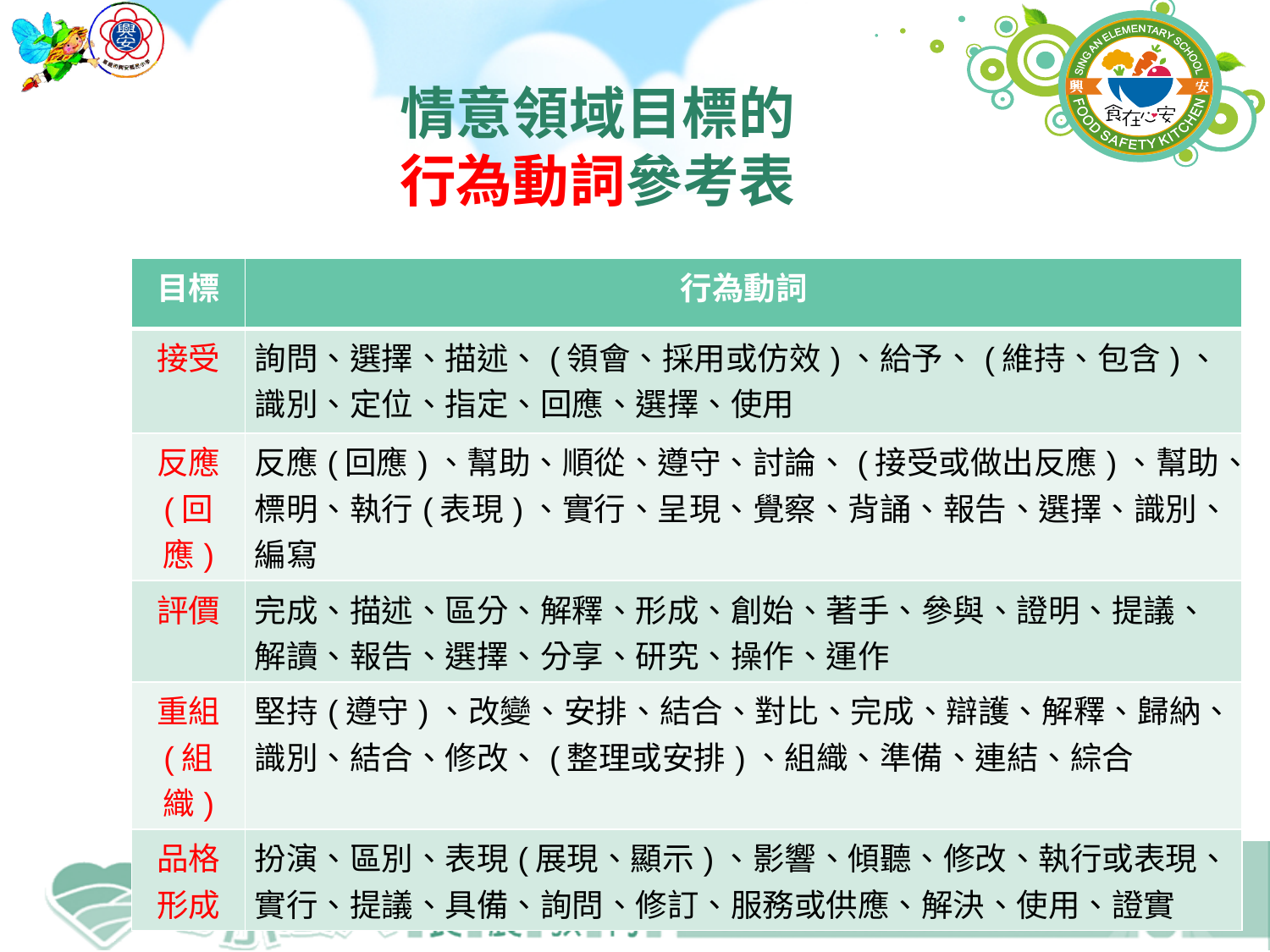

# 情意領域目標的 行為動詞參考表
| 目標 | 行為動詞 |
| --- | --- |
| 接受 | 詢問、選擇、描述、(領會、採用或仿效)、給予、(維持、包含)、識別、定位、指定、回應、選擇、使用 |
| 反應 (回應) | 反應(回應)、幫助、順從、遵守、討論、(接受或做出反應)、幫助、標明、執行(表現)、實行、呈現、覺察、背誦、報告、選擇、識別、編寫 |
| 評價 | 完成、描述、區分、解釋、形成、創始、著手、參與、證明、提議、解讀、報告、選擇、分享、研究、操作、運作 |
| 重組 (組織) | 堅持(遵守)、改變、安排、結合、對比、完成、辯護、解釋、歸納、識別、結合、修改、(整理或安排)、組織、準備、連結、綜合 |
| 品格形成 | 扮演、區別、表現(展現、顯示)、影響、傾聽、修改、執行或表現、實行、提議、具備、詢問、修訂、服務或供應、解決、使用、證實 |